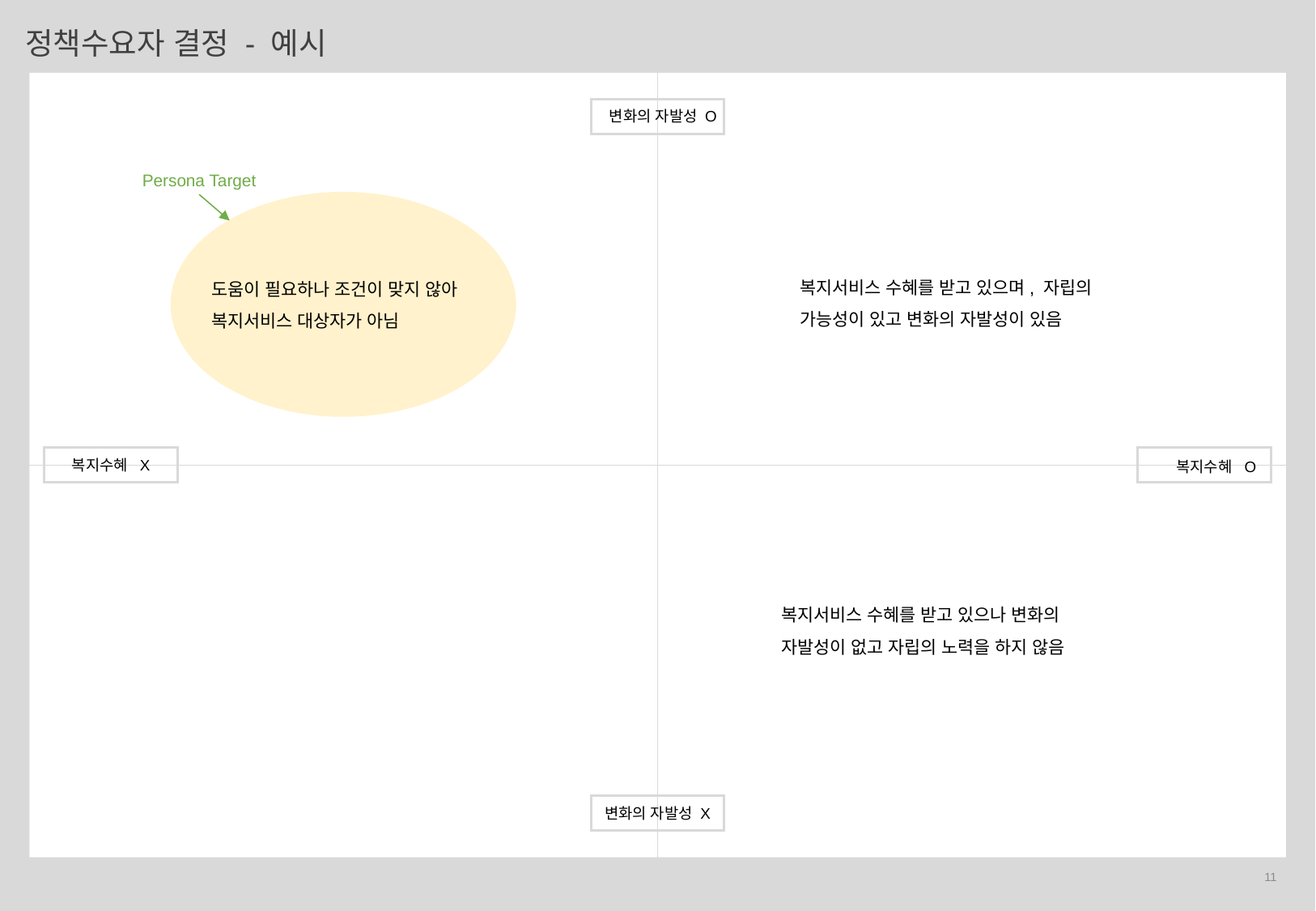

정책수요자 결정 - 예시

변화의 자발성 O
Persona Target

복지서비스 수혜를 받고 있으며, 자립의 가능성이 있고 변화의 자발성이 있음
도움이 필요하나 조건이 맞지 않아 복지서비스 대상자가 아님

복지수혜  X
복지수혜  O
복지서비스 수혜를 받고 있으나 변화의 자발성이 없고 자립의 노력을 하지 않음

변화의 자발성 X